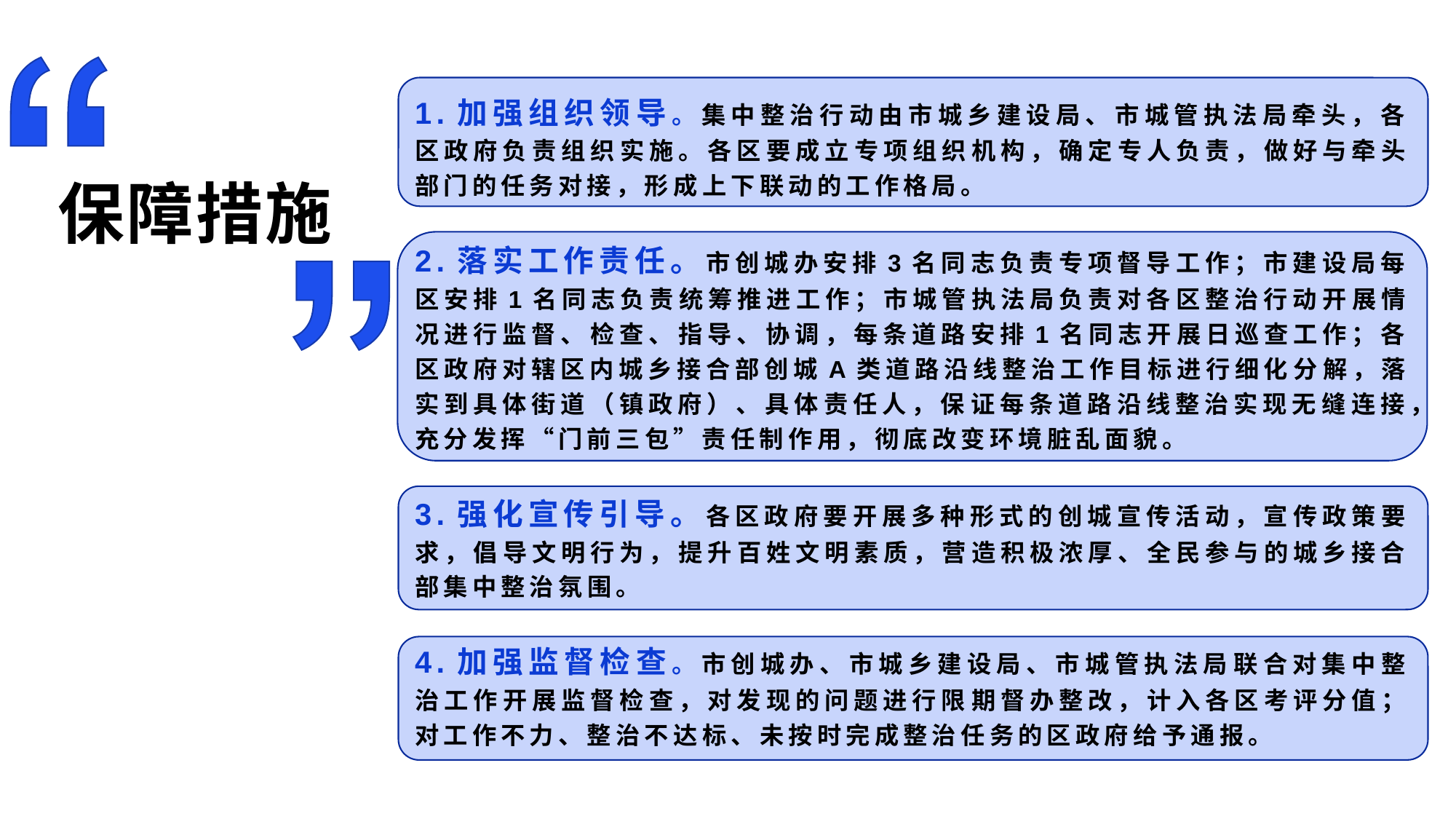

1.加强组织领导。集中整治行动由市城乡建设局、市城管执法局牵头，各区政府负责组织实施。各区要成立专项组织机构，确定专人负责，做好与牵头部门的任务对接，形成上下联动的工作格局。

2.落实工作责任。市创城办安排3名同志负责专项督导工作；市建设局每区安排1名同志负责统筹推进工作；市城管执法局负责对各区整治行动开展情况进行监督、检查、指导、协调，每条道路安排1名同志开展日巡查工作；各区政府对辖区内城乡接合部创城A类道路沿线整治工作目标进行细化分解，落实到具体街道（镇政府）、具体责任人，保证每条道路沿线整治实现无缝连接，充分发挥“门前三包”责任制作用，彻底改变环境脏乱面貌。

3.强化宣传引导。各区政府要开展多种形式的创城宣传活动，宣传政策要求，倡导文明行为，提升百姓文明素质，营造积极浓厚、全民参与的城乡接合部集中整治氛围。

4.加强监督检查。市创城办、市城乡建设局、市城管执法局联合对集中整治工作开展监督检查，对发现的问题进行限期督办整改，计入各区考评分值；对工作不力、整治不达标、未按时完成整治任务的区政府给予通报。
保障措施